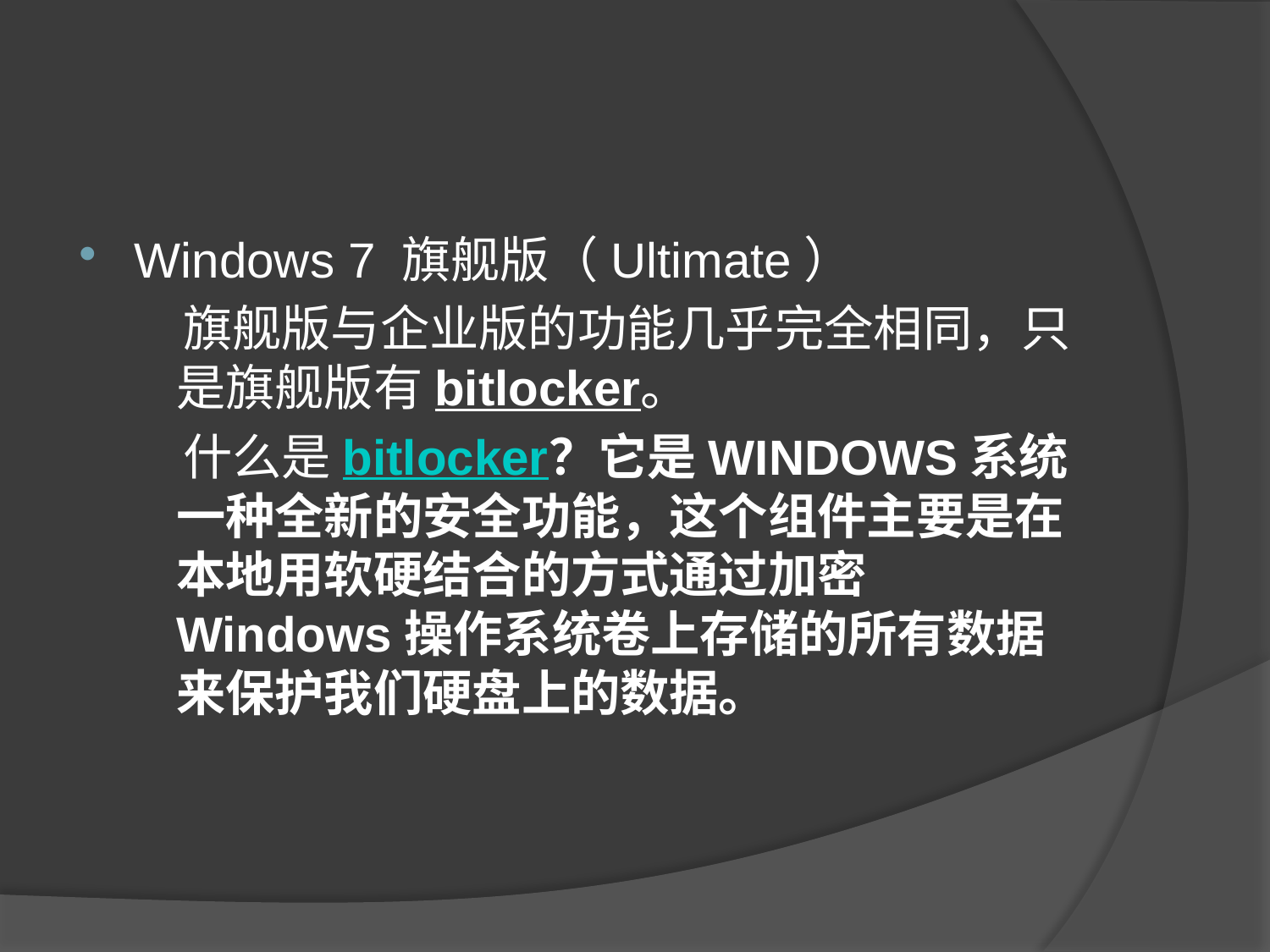

Windows 7 旗舰版（Ultimate）
   旗舰版与企业版的功能几乎完全相同，只是旗舰版有bitlocker。
   什么是bitlocker？它是WINDOWS系统一种全新的安全功能，这个组件主要是在本地用软硬结合的方式通过加密Windows操作系统卷上存储的所有数据来保护我们硬盘上的数据。